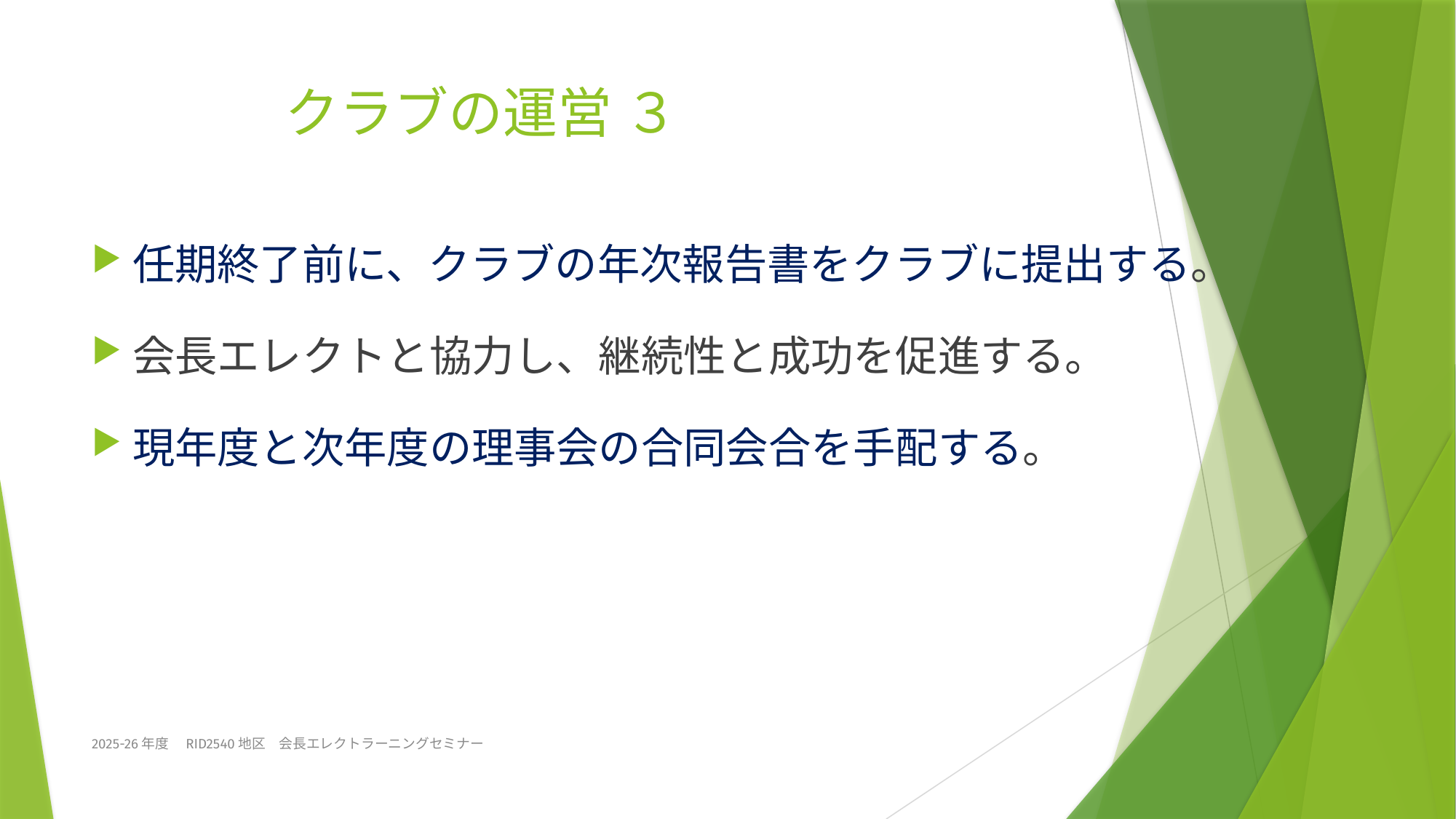

# クラブの運営 ３

任期終了前に、クラブの年次報告書をクラブに提出する。
会長エレクトと協力し、継続性と成功を促進する。
現年度と次年度の理事会の合同会合を手配する。

2025-26年度　RID2540地区　会長エレクトラーニングセミナー